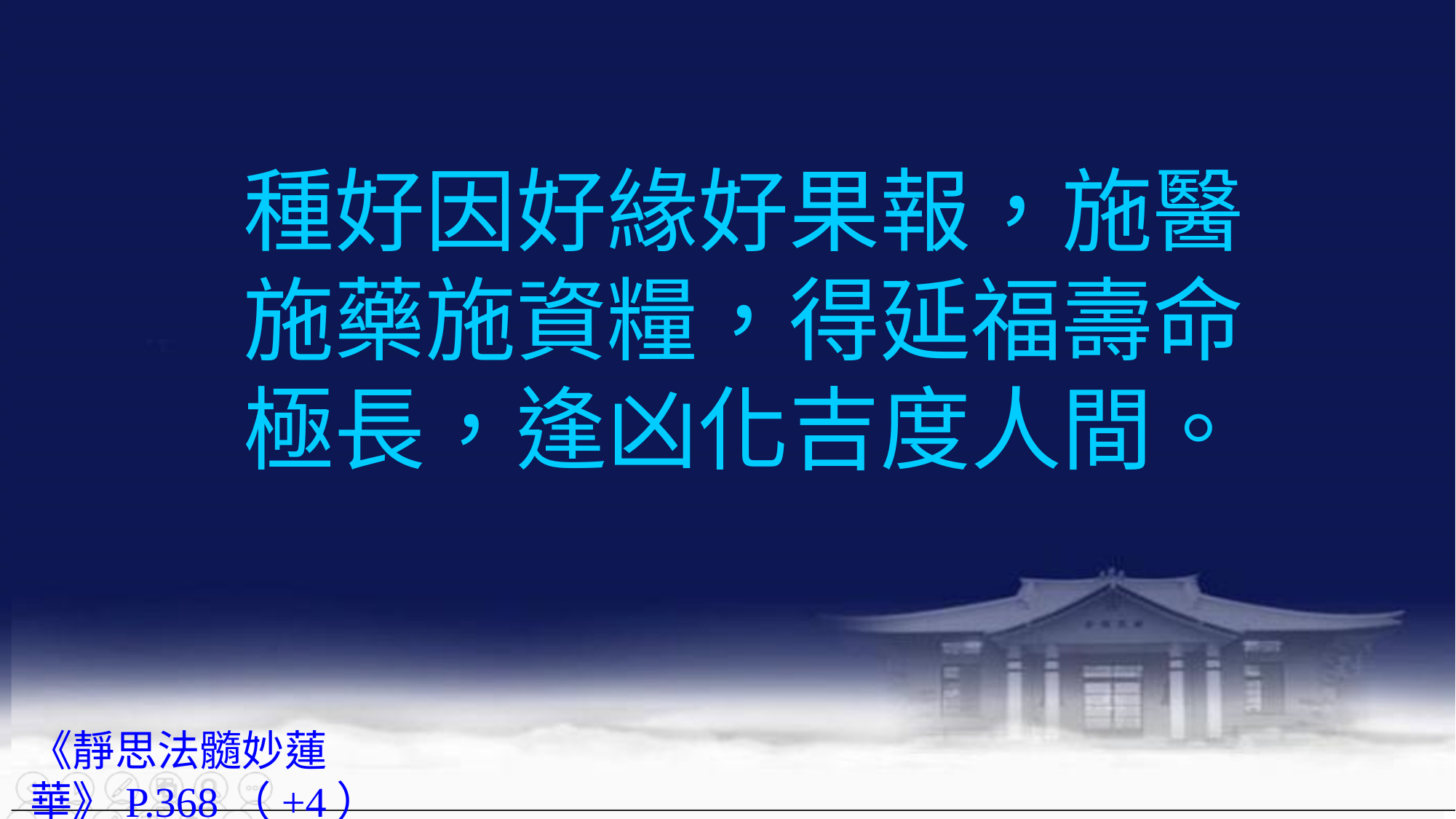

種好因好緣好果報，施醫施藥施資糧，得延福壽命極長，逢凶化吉度人間。
《靜思法髓妙蓮華》P.368（+4）